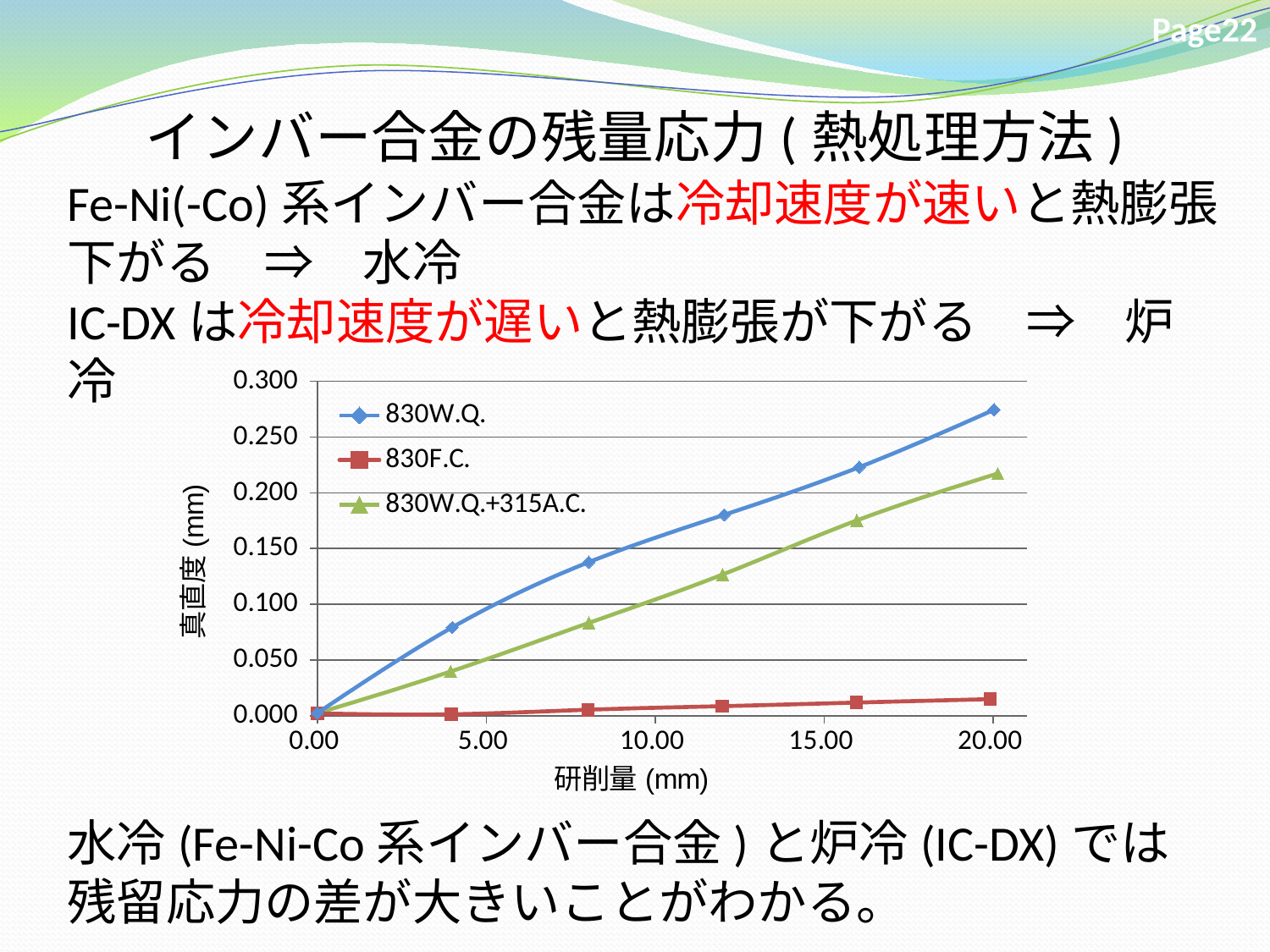

Page22
インバー合金の残量応力(熱処理方法)
Fe-Ni(-Co)系インバー合金は冷却速度が速いと熱膨張下がる　⇒　水冷
IC-DXは冷却速度が遅いと熱膨張が下がる　⇒　炉冷

### Chart

| Category |  |  |  |
|---|---|---|---|
水冷(Fe-Ni-Co系インバー合金)と炉冷(IC-DX)では
残留応力の差が大きいことがわかる。